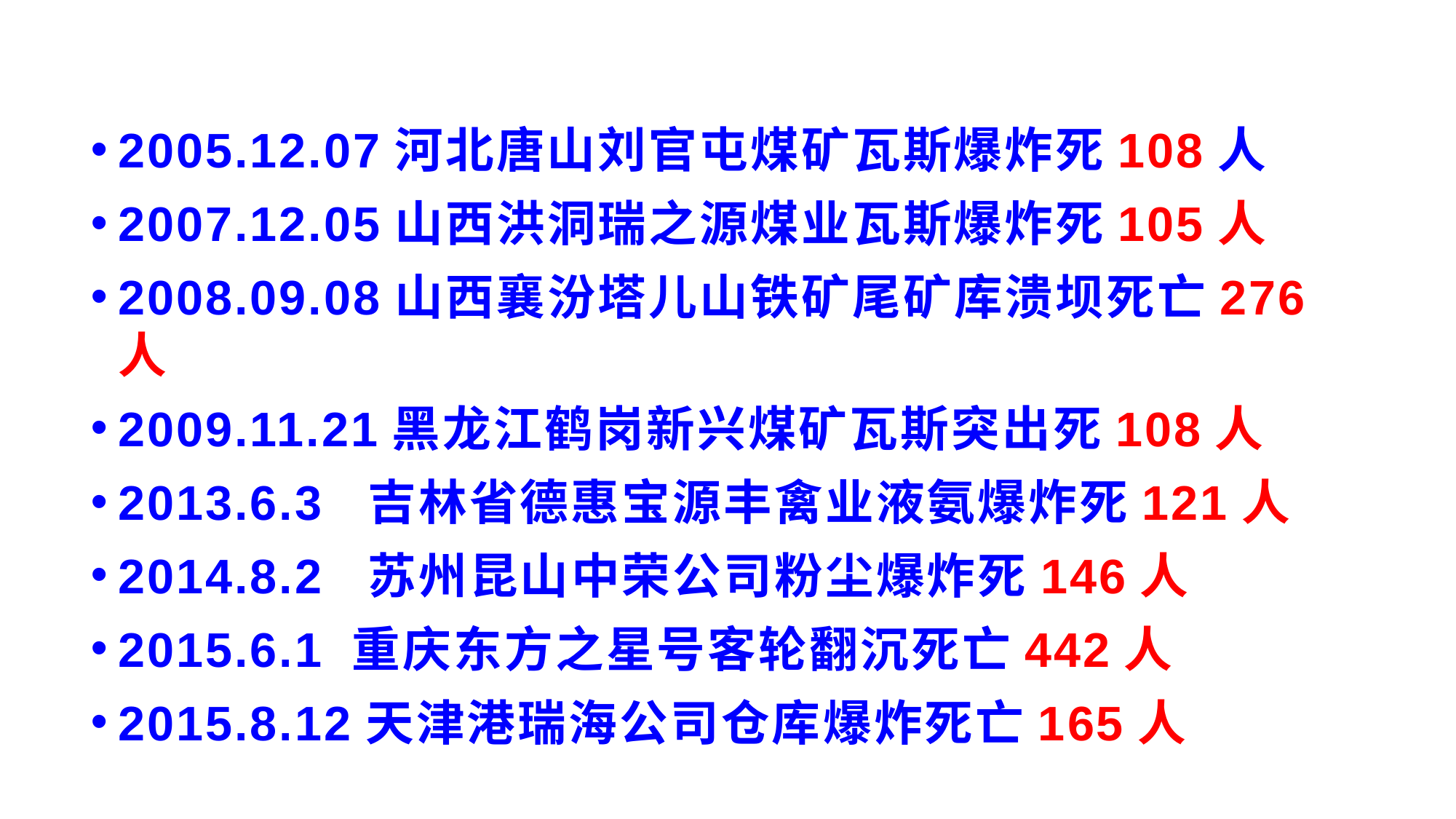

2005.12.07河北唐山刘官屯煤矿瓦斯爆炸死108人
2007.12.05山西洪洞瑞之源煤业瓦斯爆炸死105人
2008.09.08山西襄汾塔儿山铁矿尾矿库溃坝死亡276人
2009.11.21黑龙江鹤岗新兴煤矿瓦斯突出死108人
2013.6.3  吉林省德惠宝源丰禽业液氨爆炸死121人
2014.8.2  苏州昆山中荣公司粉尘爆炸死146人
2015.6.1 重庆东方之星号客轮翻沉死亡442人
2015.8.12天津港瑞海公司仓库爆炸死亡165人

19